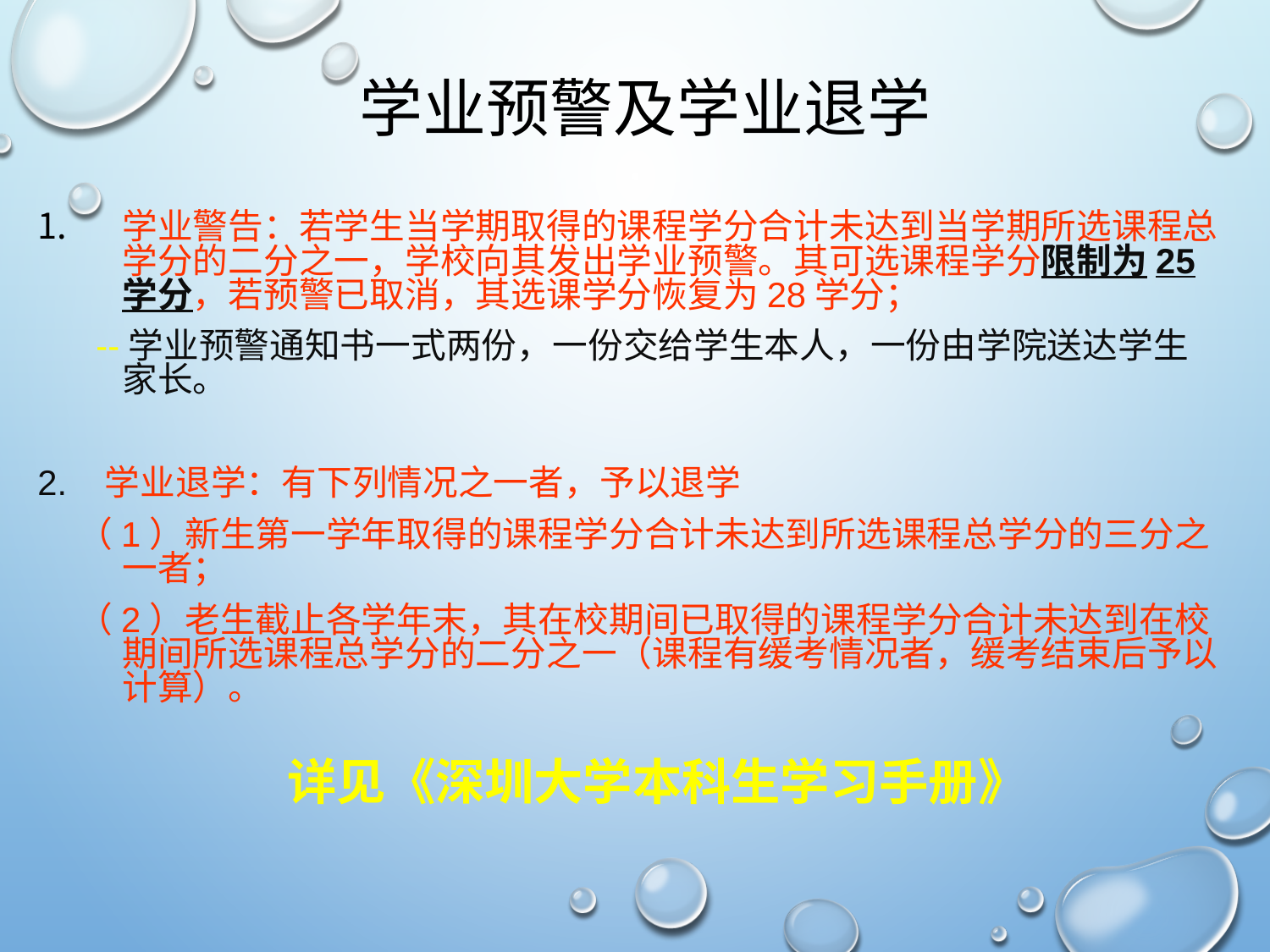

# 学业预警及学业退学
学业警告：若学生当学期取得的课程学分合计未达到当学期所选课程总学分的二分之一，学校向其发出学业预警。其可选课程学分限制为25学分，若预警已取消，其选课学分恢复为28学分；
      --学业预警通知书一式两份，一份交给学生本人，一份由学院送达学生家长。

2.   学业退学：有下列情况之一者，予以退学
    （1）新生第一学年取得的课程学分合计未达到所选课程总学分的三分之一者；
    （2）老生截止各学年末，其在校期间已取得的课程学分合计未达到在校期间所选课程总学分的二分之一（课程有缓考情况者，缓考结束后予以计算）。
详见《深圳大学本科生学习手册》